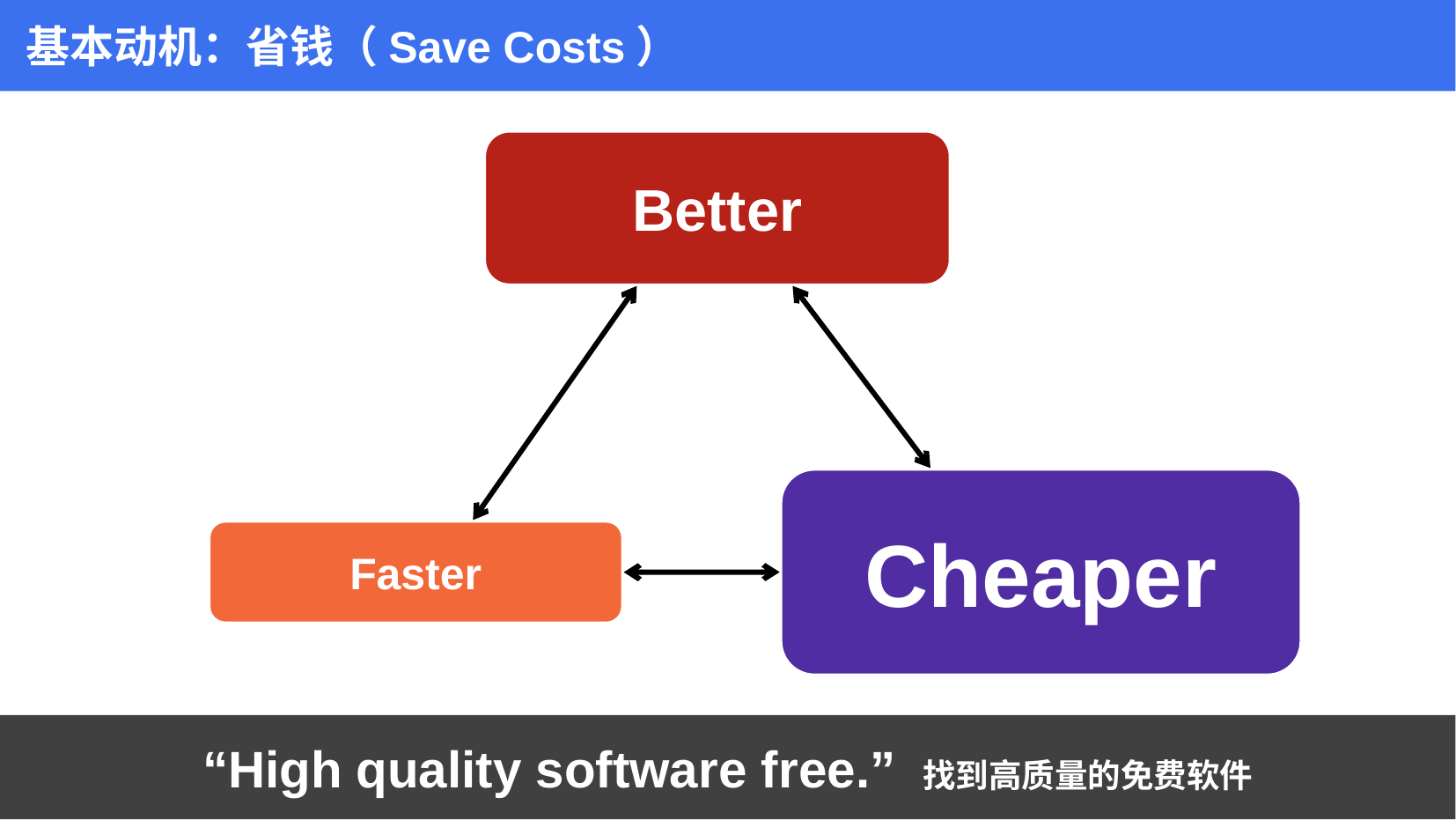

基本动机：省钱（Save Costs）
Better

Cheaper
Faster

“High quality software free.” 找到高质量的免费软件
Free / Libre and Open Source Software
6
© 2019 Dirk Riehle - Some Rights Reserved